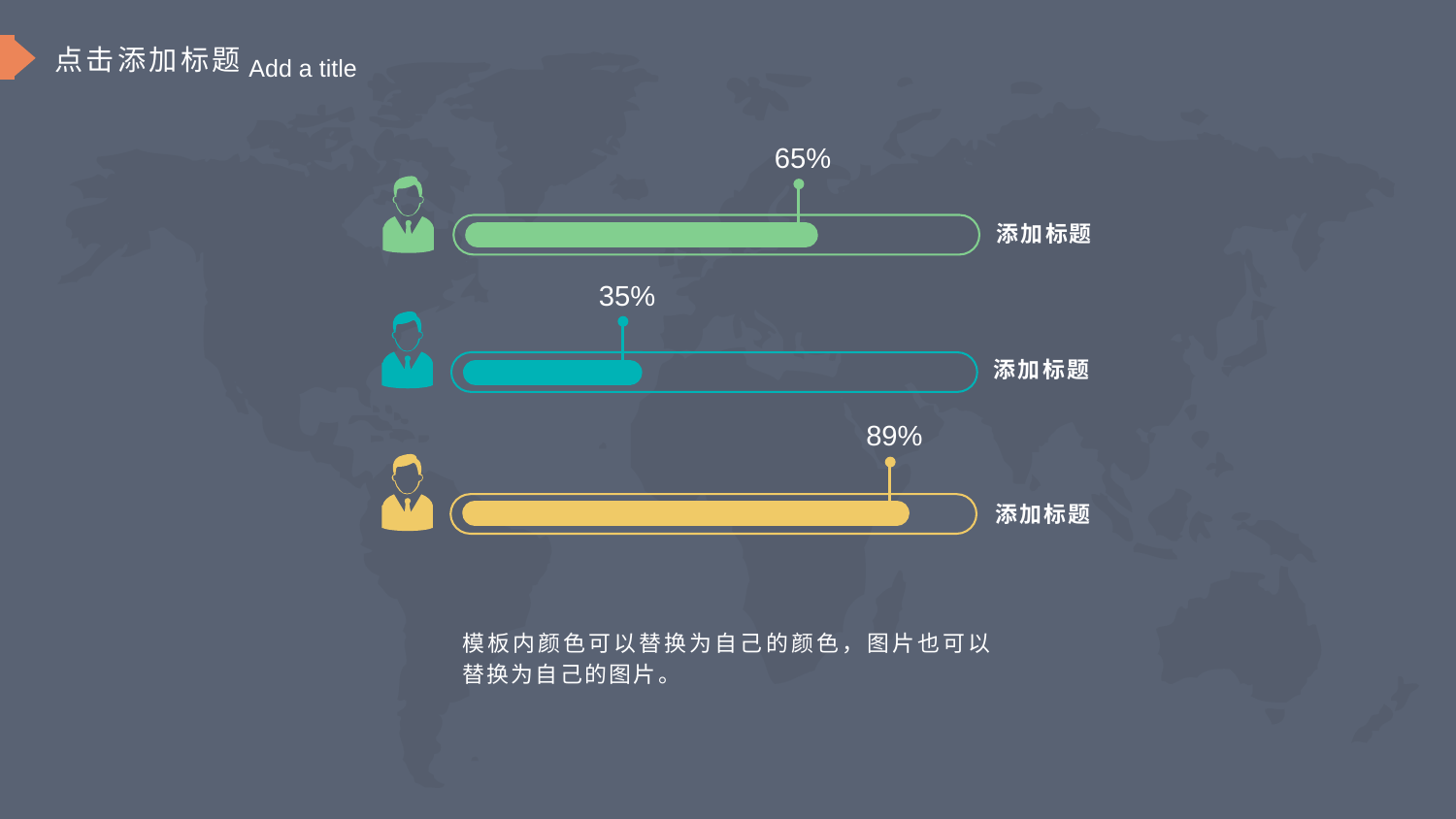

点击添加标题
Add a title
65%

添加标题

35%

添加标题

89%

添加标题

模板内颜色可以替换为自己的颜色，图片也可以替换为自己的图片。